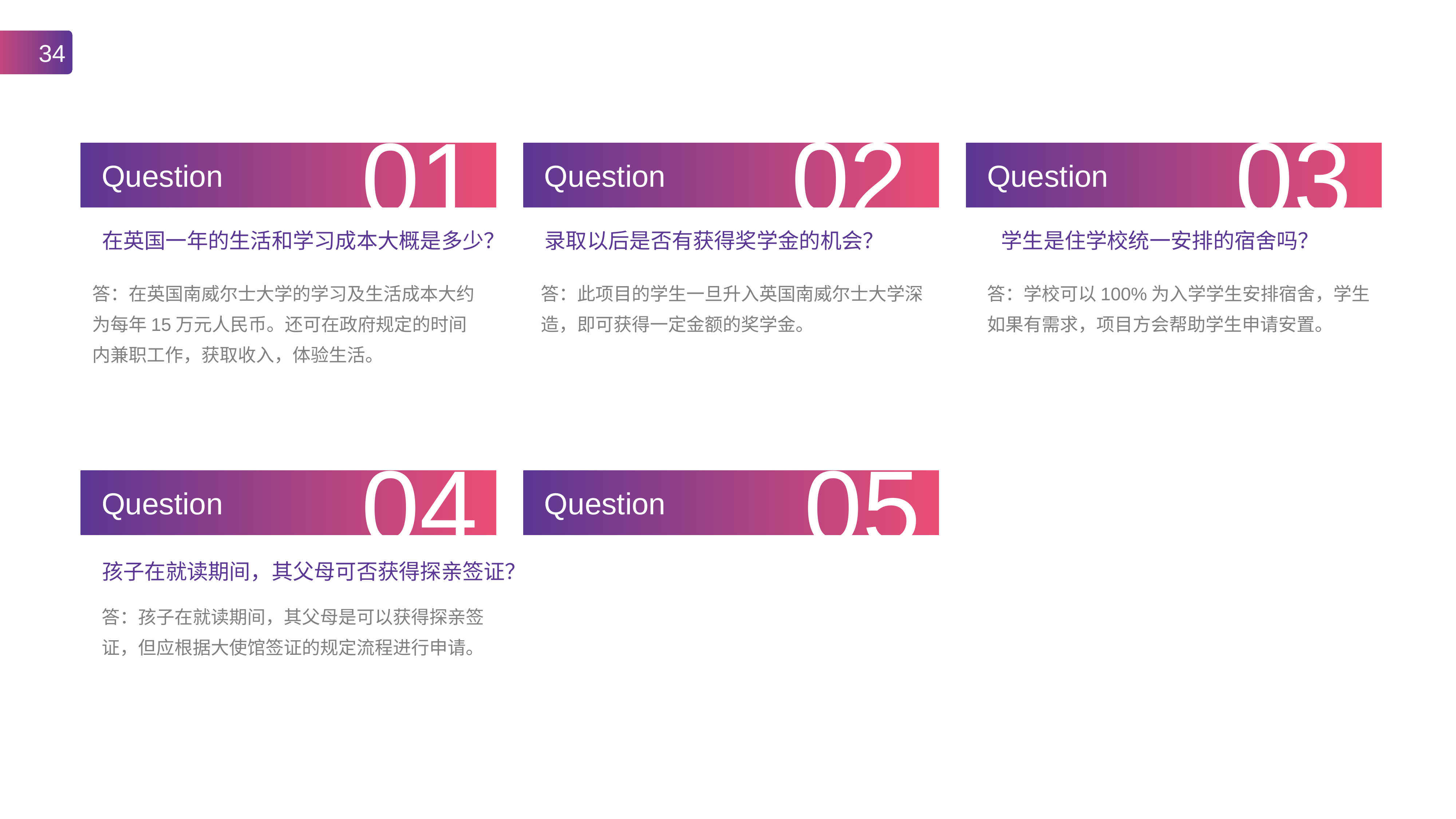

34
02
03
01

Question
Question
Question
在英国一年的生活和学习成本大概是多少？
录取以后是否有获得奖学金的机会？
学生是住学校统一安排的宿舍吗？
答：在英国南威尔士大学的学习及生活成本大约为每年15万元人民币。还可在政府规定的时间内兼职工作，获取收入，体验生活。
答：此项目的学生一旦升入英国南威尔士大学深造，即可获得一定金额的奖学金。

答：学校可以100%为入学学生安排宿舍，学生如果有需求，项目方会帮助学生申请安置。
04
05

Question
Question
孩子在就读期间，其父母可否获得探亲签证？
答：孩子在就读期间，其父母是可以获得探亲签证，但应根据大使馆签证的规定流程进行申请。